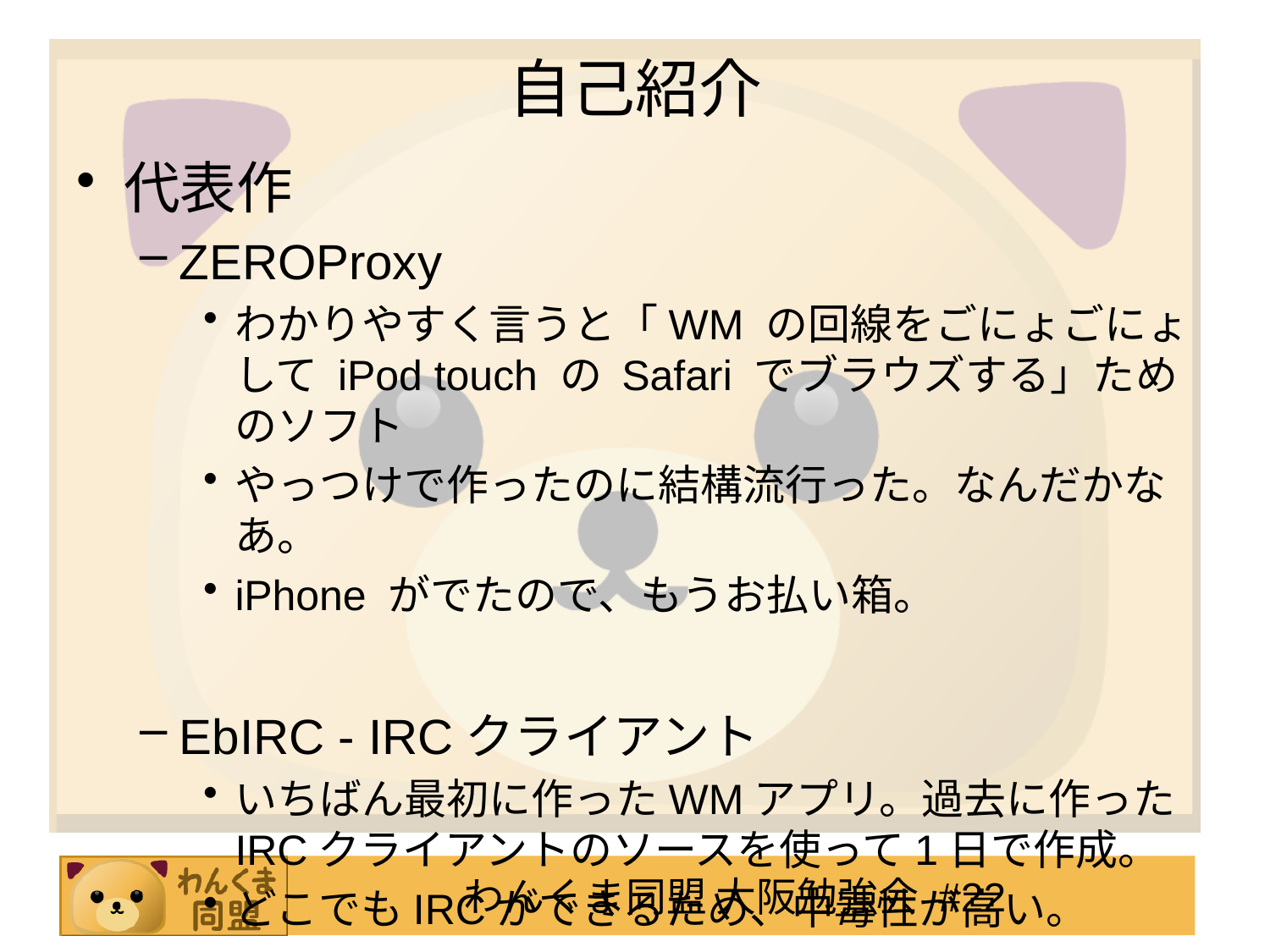

# 自己紹介
代表作
ZEROProxy
わかりやすく言うと「WM の回線をごにょごにょして iPod touch の Safari でブラウズする」ためのソフト
やっつけで作ったのに結構流行った。なんだかなあ。
iPhone がでたので、もうお払い箱。

EbIRC - IRCクライアント
いちばん最初に作ったWMアプリ。過去に作ったIRCクライアントのソースを使って1日で作成。
どこでもIRCができるため、中毒性が高い。